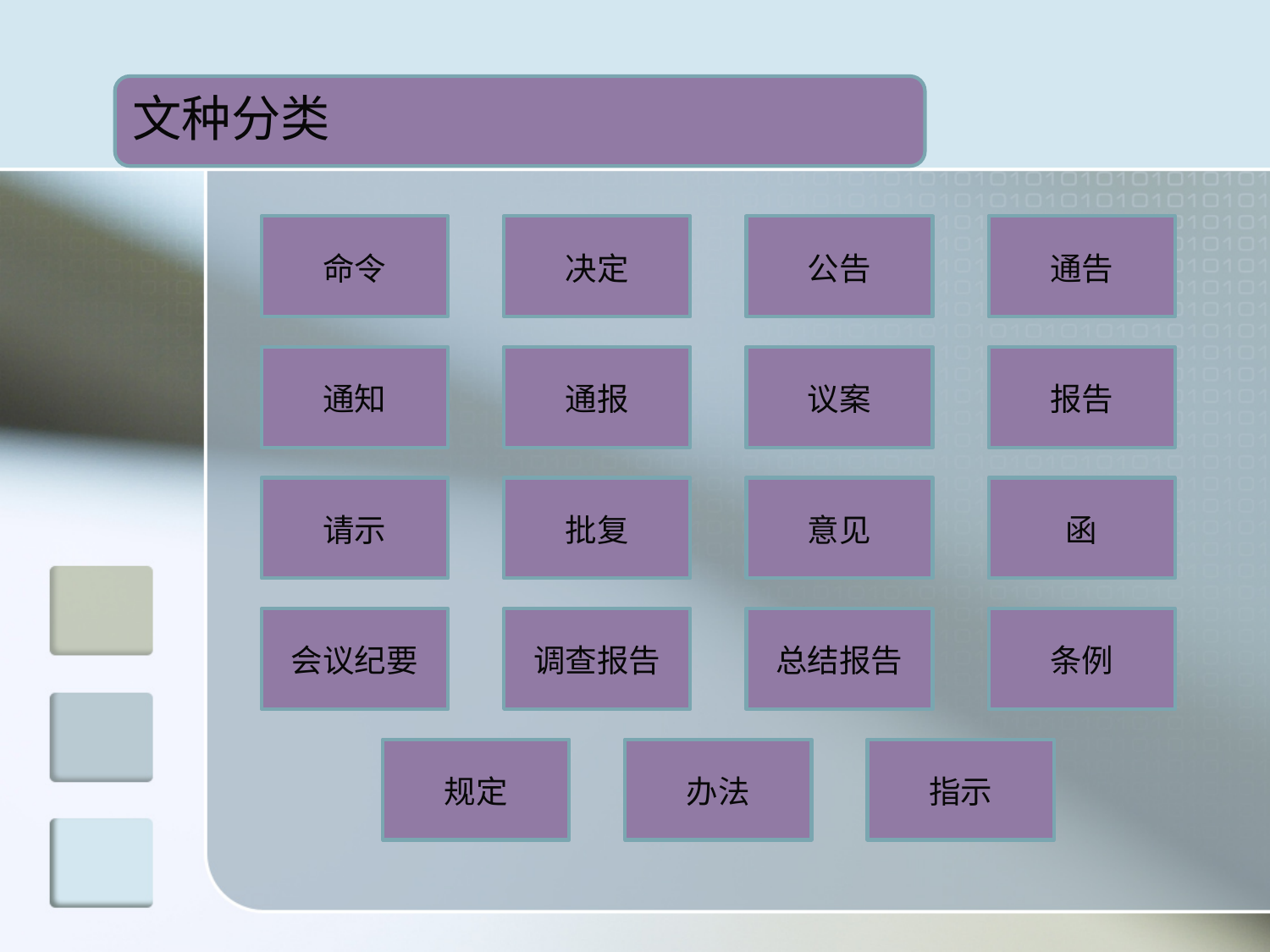

文种分类
命令
决定
公告
通告
通知
通报
议案
报告
请示
批复
意见
函
会议纪要
规定
办法
指示
调查报告
总结报告
条例